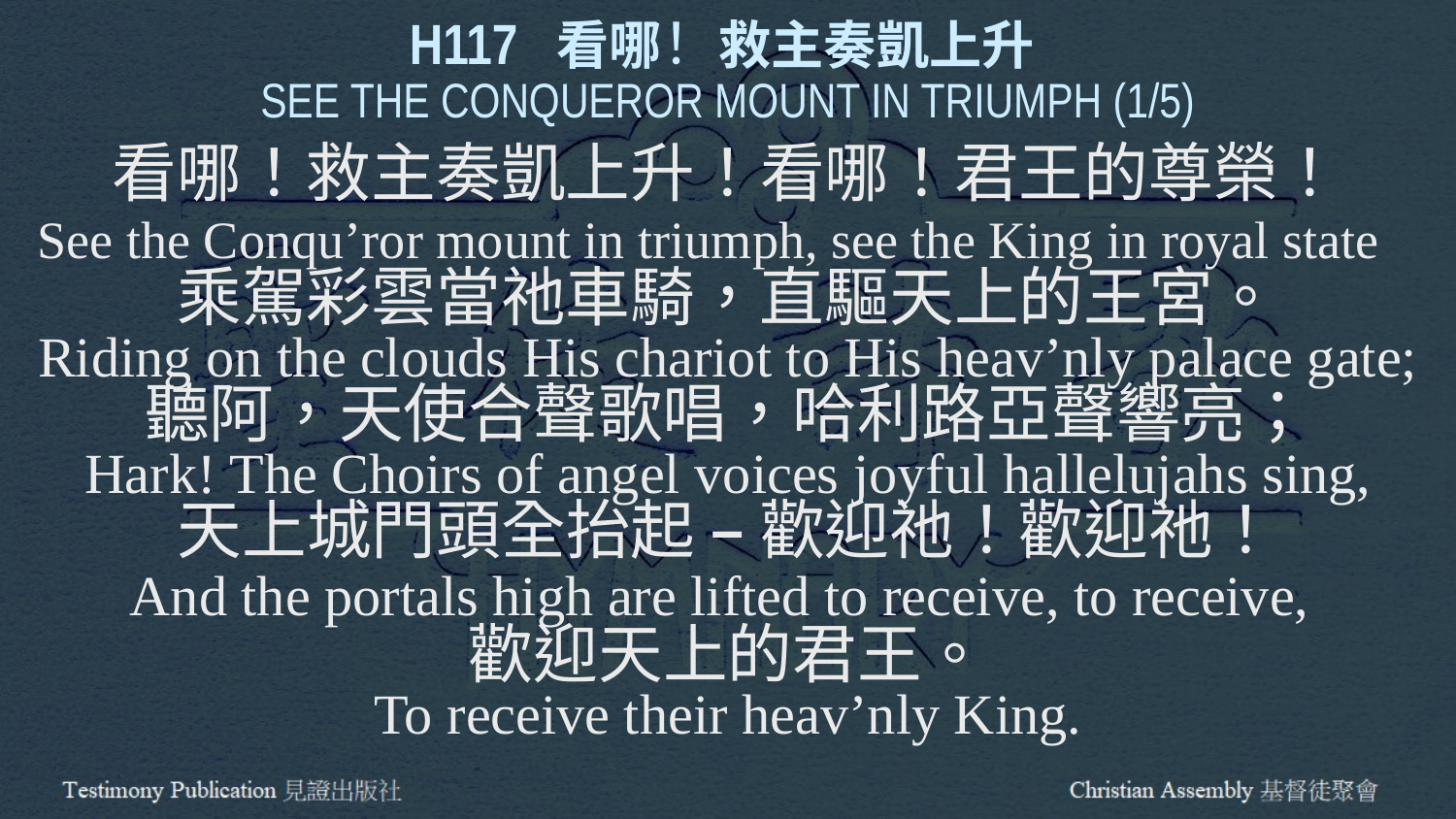

H117  看哪！救主奏凱上升
SEE THE CONQUEROR MOUNT IN TRIUMPH (1/5)
看哪！救主奏凱上升！看哪！君王的尊榮！
See the Conqu’ror mount in triumph, see the King in royal state
乘駕彩雲當祂車騎，直驅天上的王宮。
Riding on the clouds His chariot to His heav’nly palace gate;
聽阿，天使合聲歌唱，哈利路亞聲響亮；
Hark! The Choirs of angel voices joyful hallelujahs sing,
天上城門頭全抬起 – 歡迎祂！歡迎祂！
And the portals high are lifted to receive, to receive,
歡迎天上的君王。
To receive their heav’nly King.